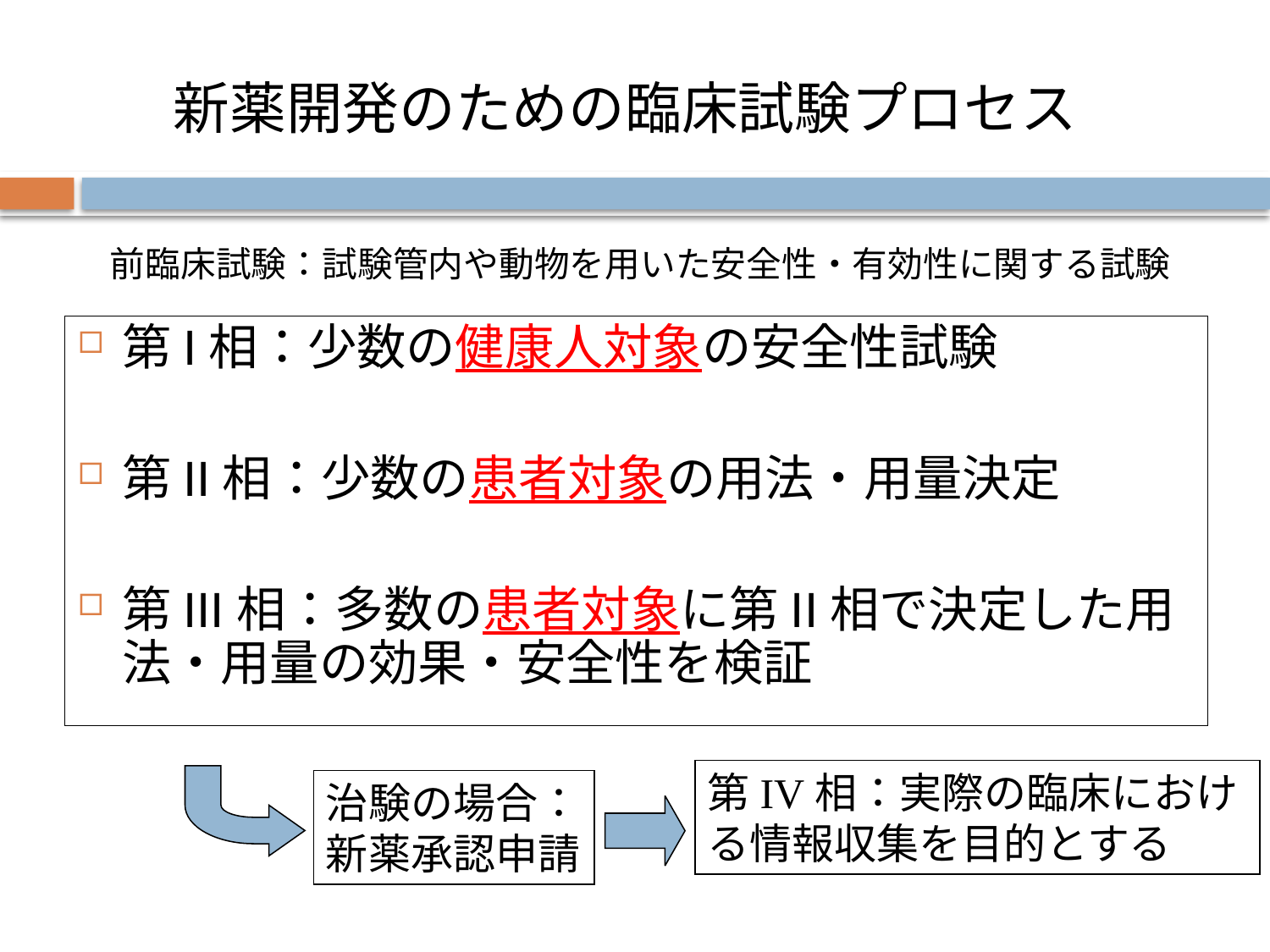

新薬開発のための臨床試験プロセス
前臨床試験：試験管内や動物を用いた安全性・有効性に関する試験
第I相：少数の健康人対象の安全性試験

第II相：少数の患者対象の用法・用量決定

第III相：多数の患者対象に第II相で決定した用法・用量の効果・安全性を検証
第IV相：実際の臨床における情報収集を目的とする

治験の場合：新薬承認申請